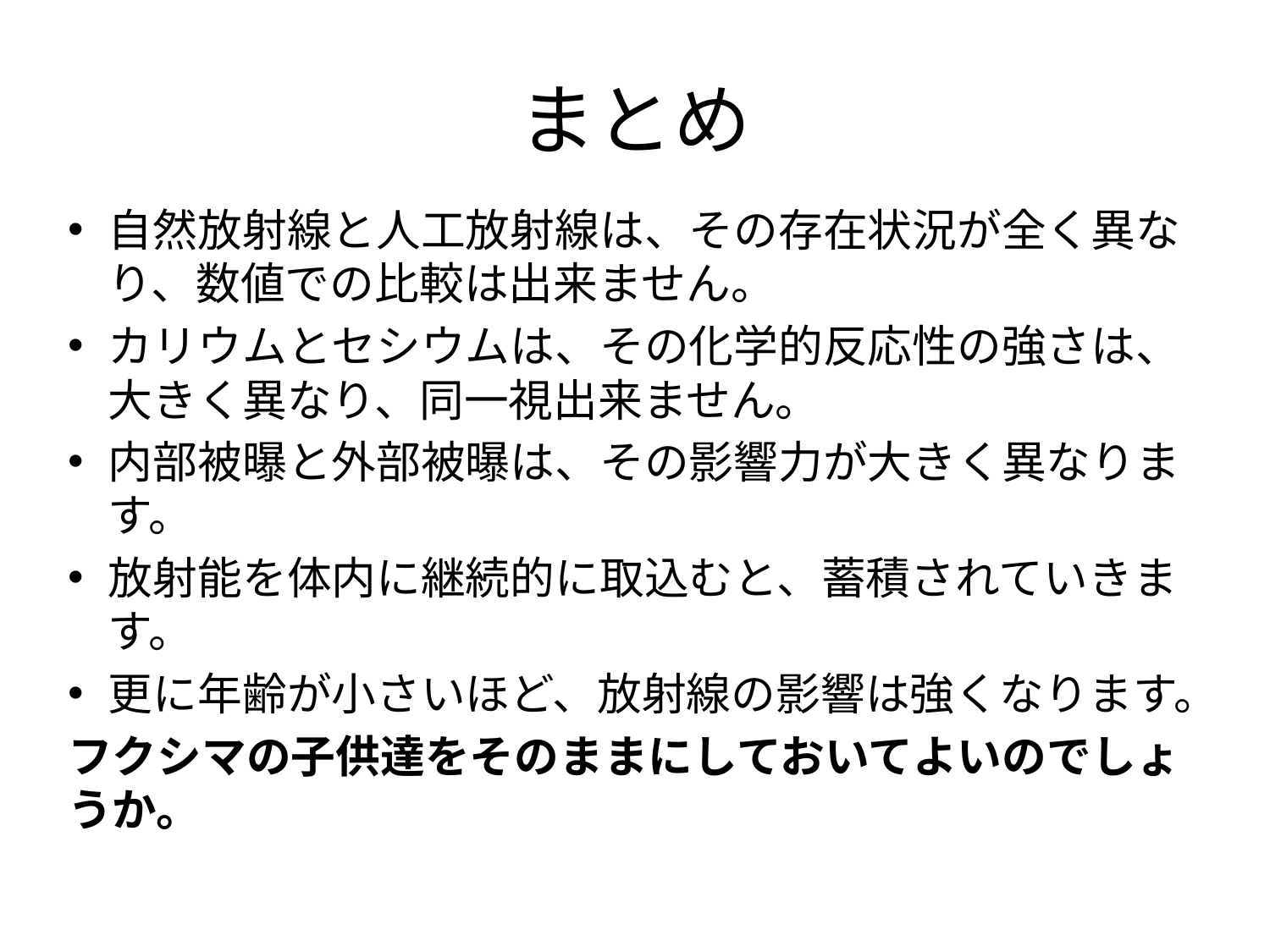

# まとめ
自然放射線と人工放射線は、その存在状況が全く異なり、数値での比較は出来ません。
カリウムとセシウムは、その化学的反応性の強さは、大きく異なり、同一視出来ません。
内部被曝と外部被曝は、その影響力が大きく異なります。
放射能を体内に継続的に取込むと、蓄積されていきます。
更に年齢が小さいほど、放射線の影響は強くなります。
フクシマの子供達をそのままにしておいてよいのでしょうか。